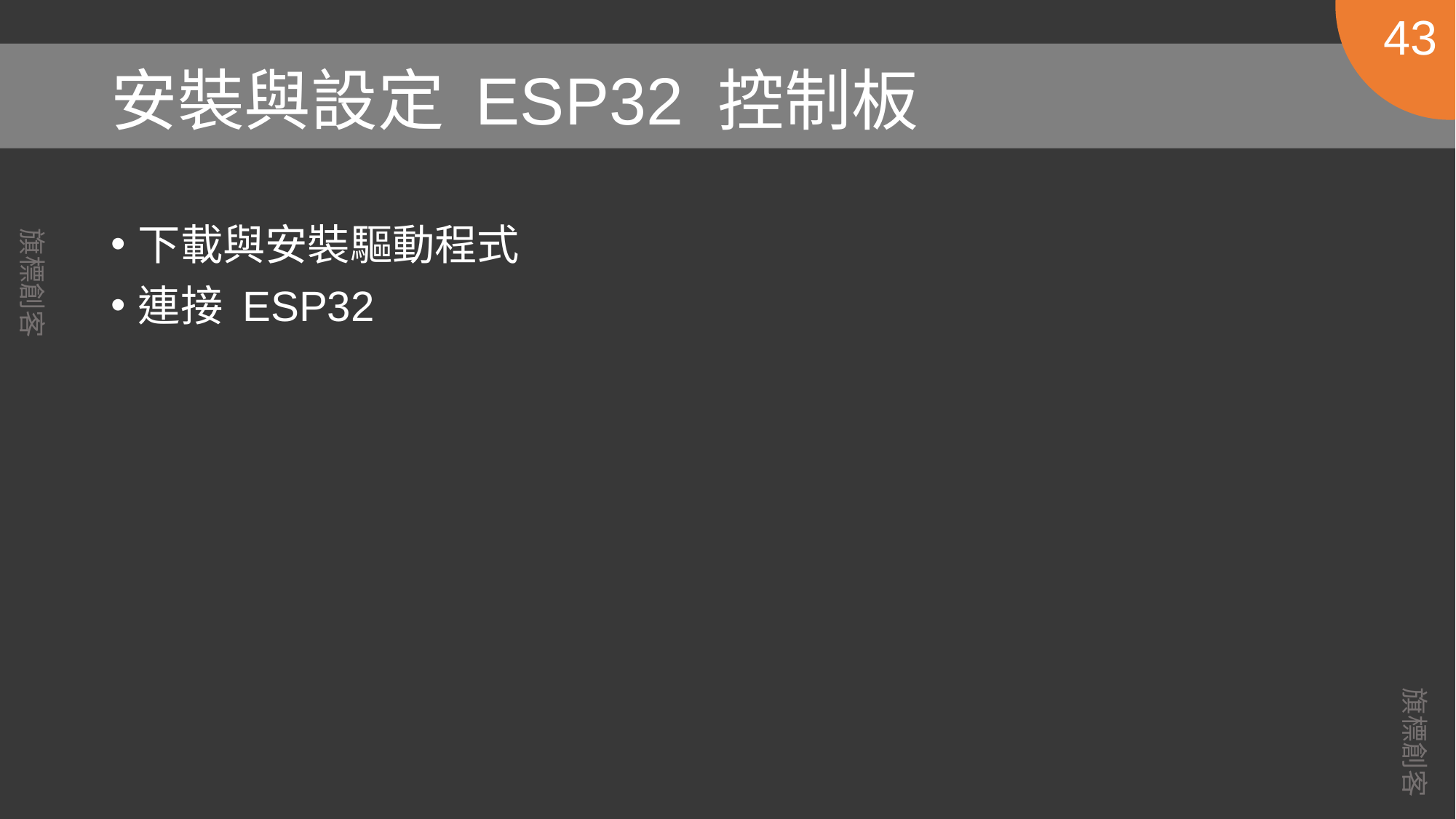

43
# 安裝與設定 ESP32 控制板
下載與安裝驅動程式
連接 ESP32